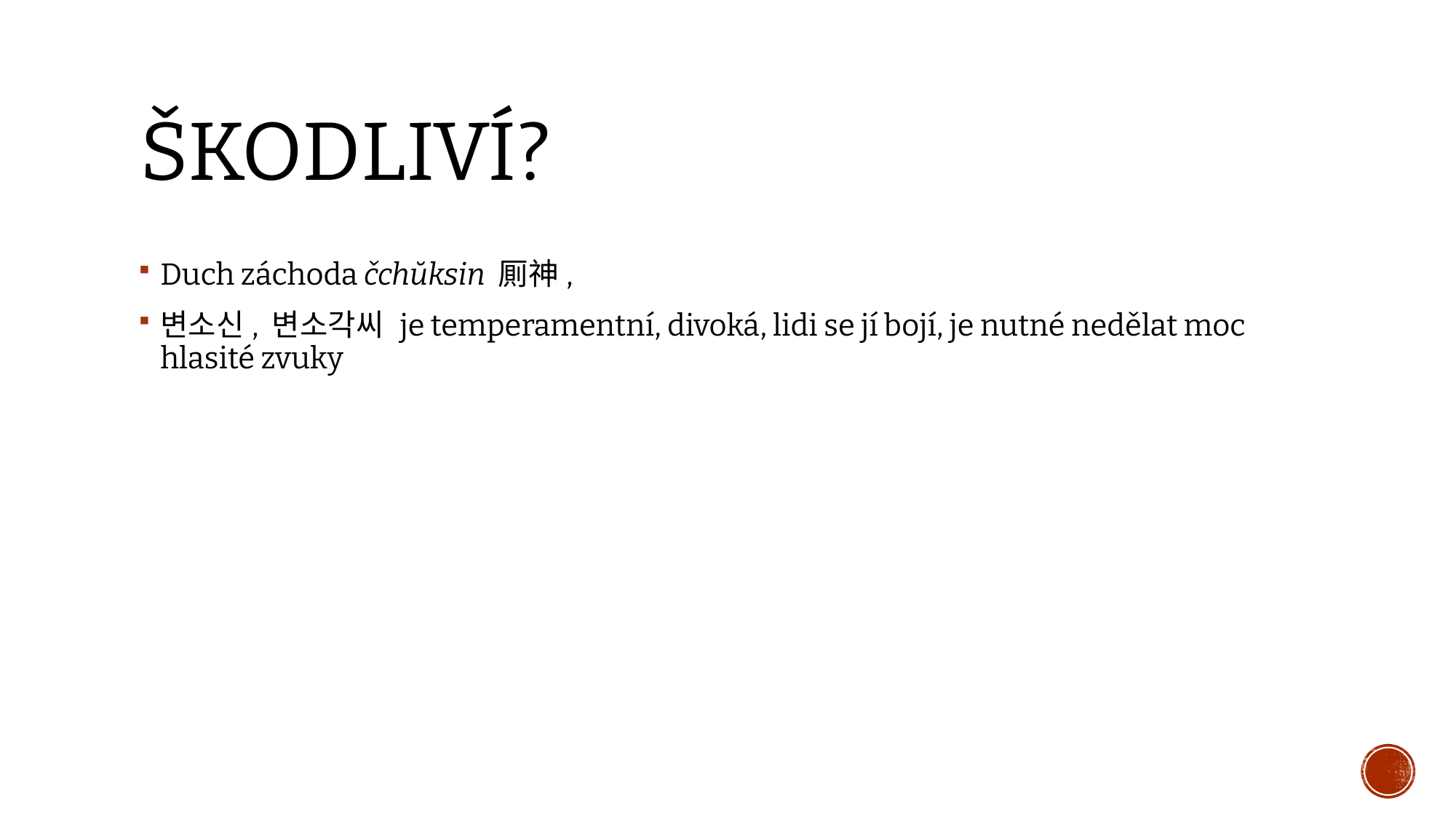

# Škodliví?
Duch záchoda čchŭksin 厠神,
변소신, 변소각씨 je temperamentní, divoká, lidi se jí bojí, je nutné nedělat moc hlasité zvuky